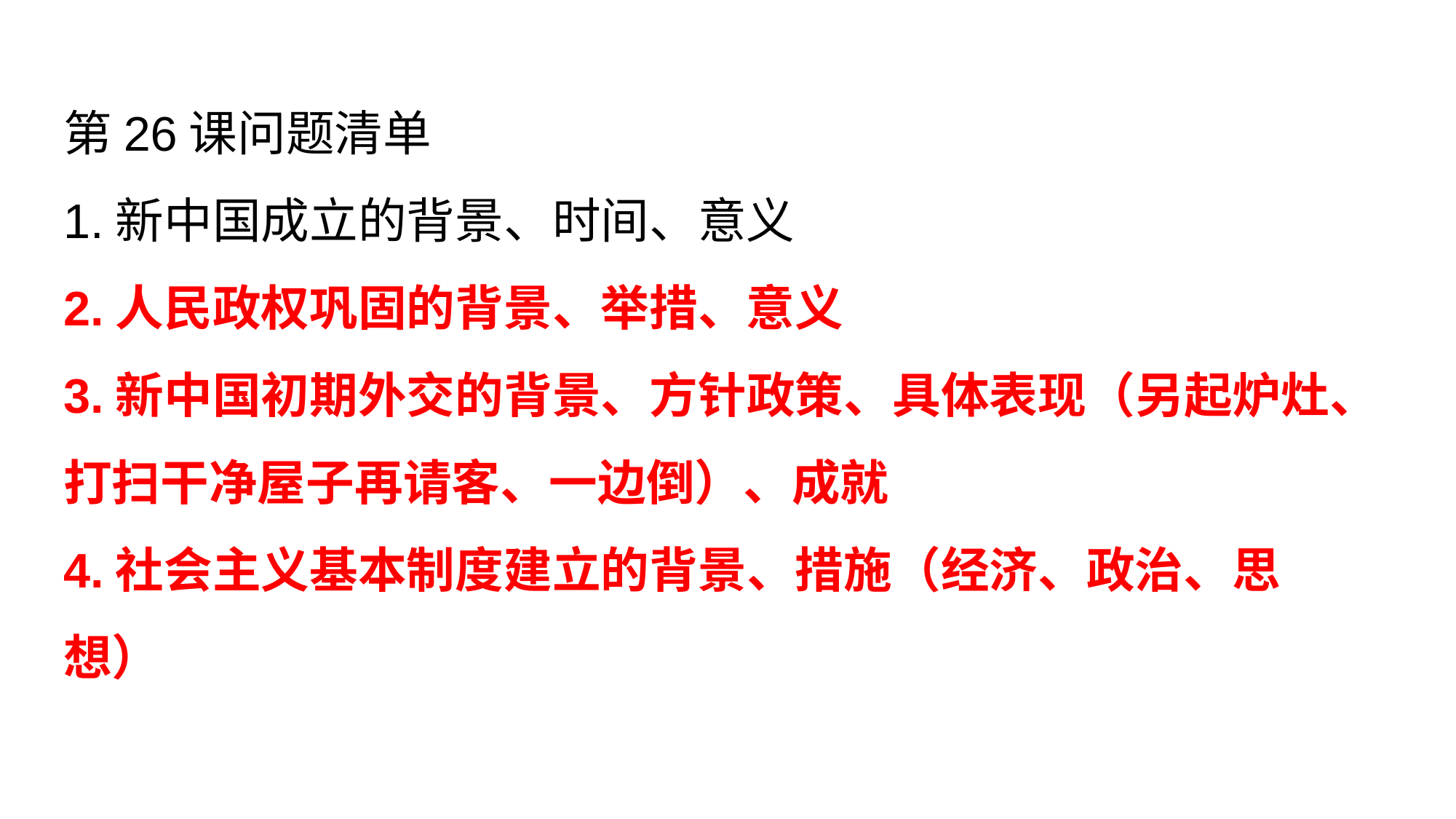

第26课问题清单
1.新中国成立的背景、时间、意义
2.人民政权巩固的背景、举措、意义3.新中国初期外交的背景、方针政策、具体表现（另起炉灶、打扫干净屋子再请客、一边倒）、成就4.社会主义基本制度建立的背景、措施（经济、政治、思想）